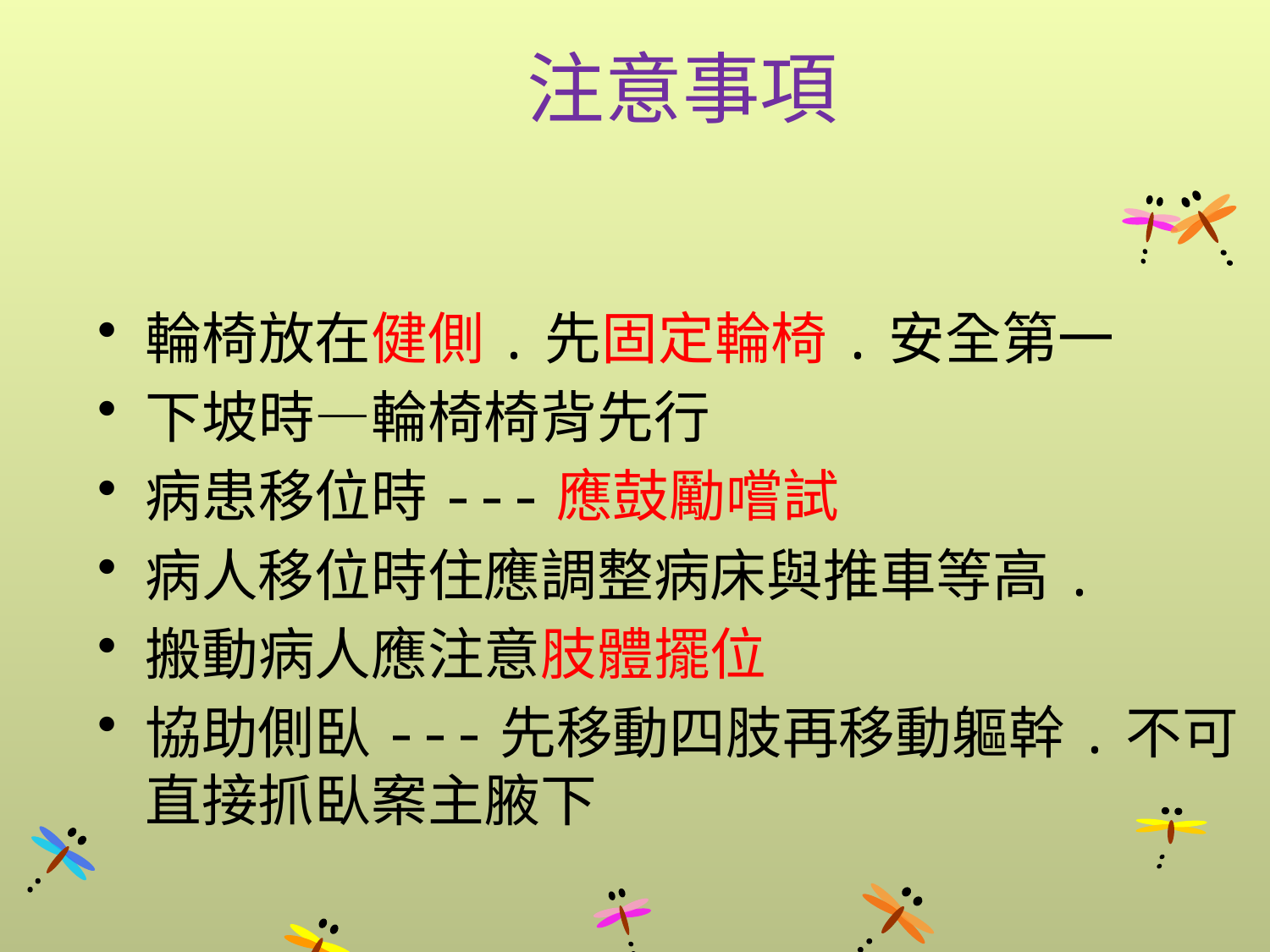

# 注意事項
輪椅放在健側.先固定輪椅.安全第一
下坡時—輪椅椅背先行
病患移位時---應鼓勵嚐試
病人移位時住應調整病床與推車等高.
搬動病人應注意肢體擺位
協助側臥---先移動四肢再移動軀幹.不可直接抓臥案主腋下